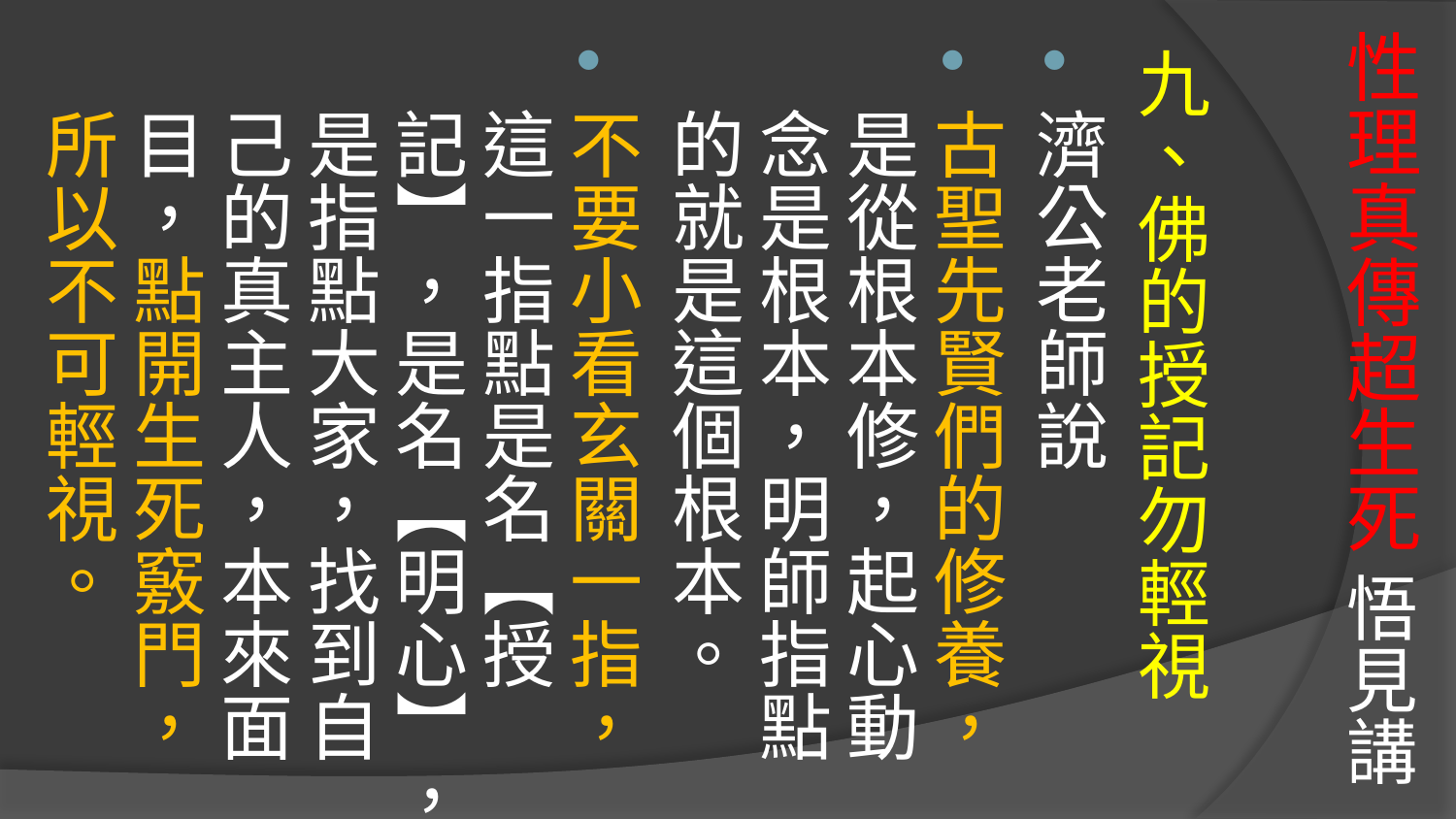

# 性理真傳超生死 悟見講
九、佛的授記勿輕視
濟公老師說
古聖先賢們的修養，是從根本修，起心動念是根本，明師指點的就是這個根本。
不要小看玄關一指，這一指點是名【授記】，是名【明心】，是指點大家，找到自己的真主人，本來面目，點開生死竅門，所以不可輕視。